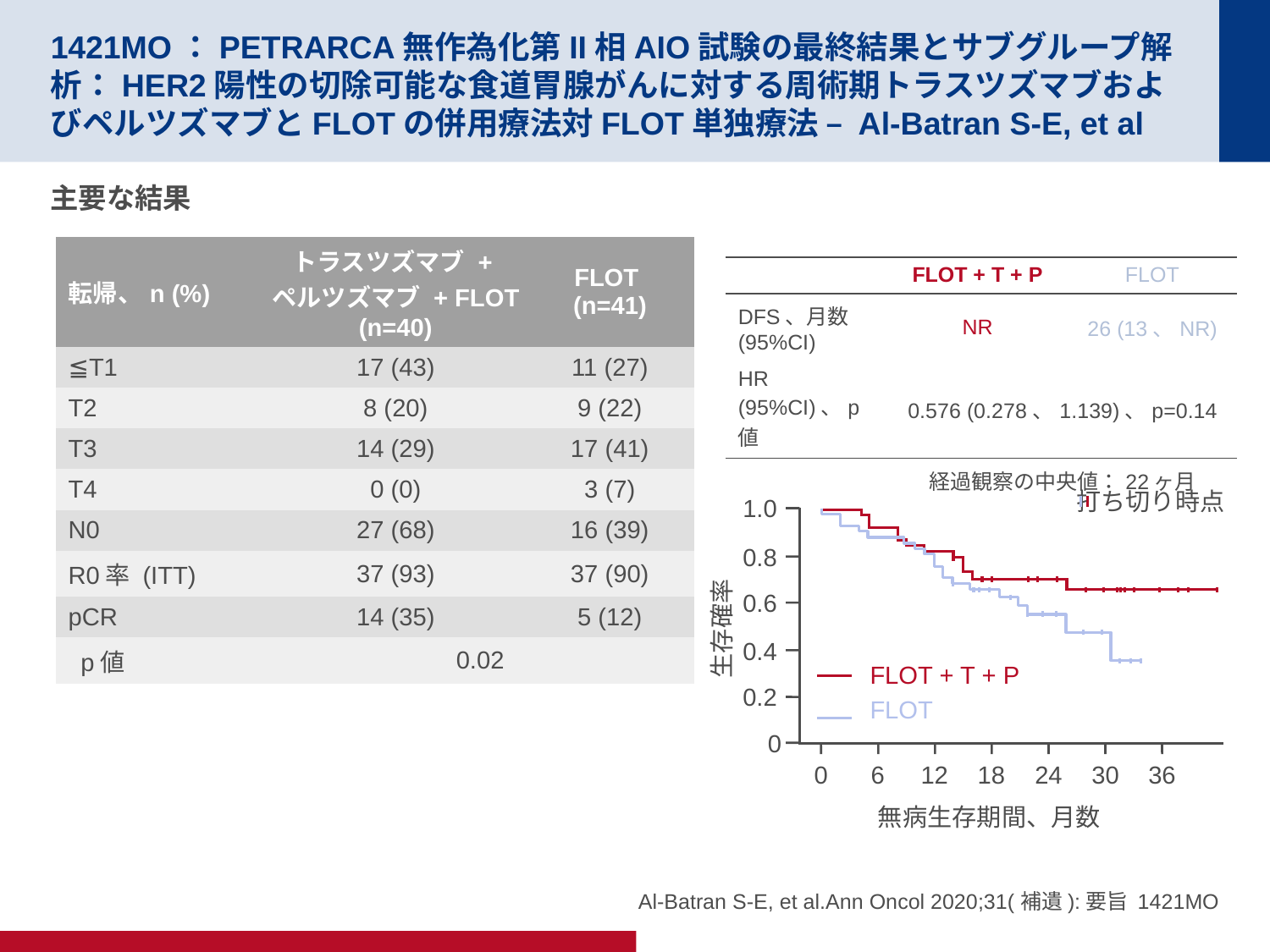

# 1421MO：PETRARCA無作為化第II相AIO試験の最終結果とサブグループ解析：HER2陽性の切除可能な食道胃腺がんに対する周術期トラスツズマブおよびペルツズマブとFLOTの併用療法対FLOT単独療法 – Al-Batran S-E, et al
主要な結果

| 転帰、n (%) | トラスツズマブ + ペルツズマブ + FLOT (n=40) | FLOT (n=41) |
| --- | --- | --- |
| ≦T1 | 17 (43) | 11 (27) |
| T2 | 8 (20) | 9 (22) |
| T3 | 14 (29) | 17 (41) |
| T4 | 0 (0) | 3 (7) |
| N0 | 27 (68) | 16 (39) |
| R0率 (ITT) | 37 (93) | 37 (90) |
| pCR | 14 (35) | 5 (12) |
| p値 | 0.02 |  |
|  | FLOT + T + P | FLOT |
| --- | --- | --- |
| DFS、月数 (95%CI) | NR | 26 (13、NR) |
| HR (95%CI)、p値 | 0.576 (0.278、1.139)、p=0.14 |  |
|  | 経過観察の中央値：22ヶ月 |  |
打ち切り時点
1.0

0.8

0.6

生存確率
0.4

0.2

0

FLOT + T + P
FLOT

0
6
12
18
24
30
36
無病生存期間、月数
Al-Batran S-E, et al.Ann Oncol 2020;31(補遺):要旨 1421MO